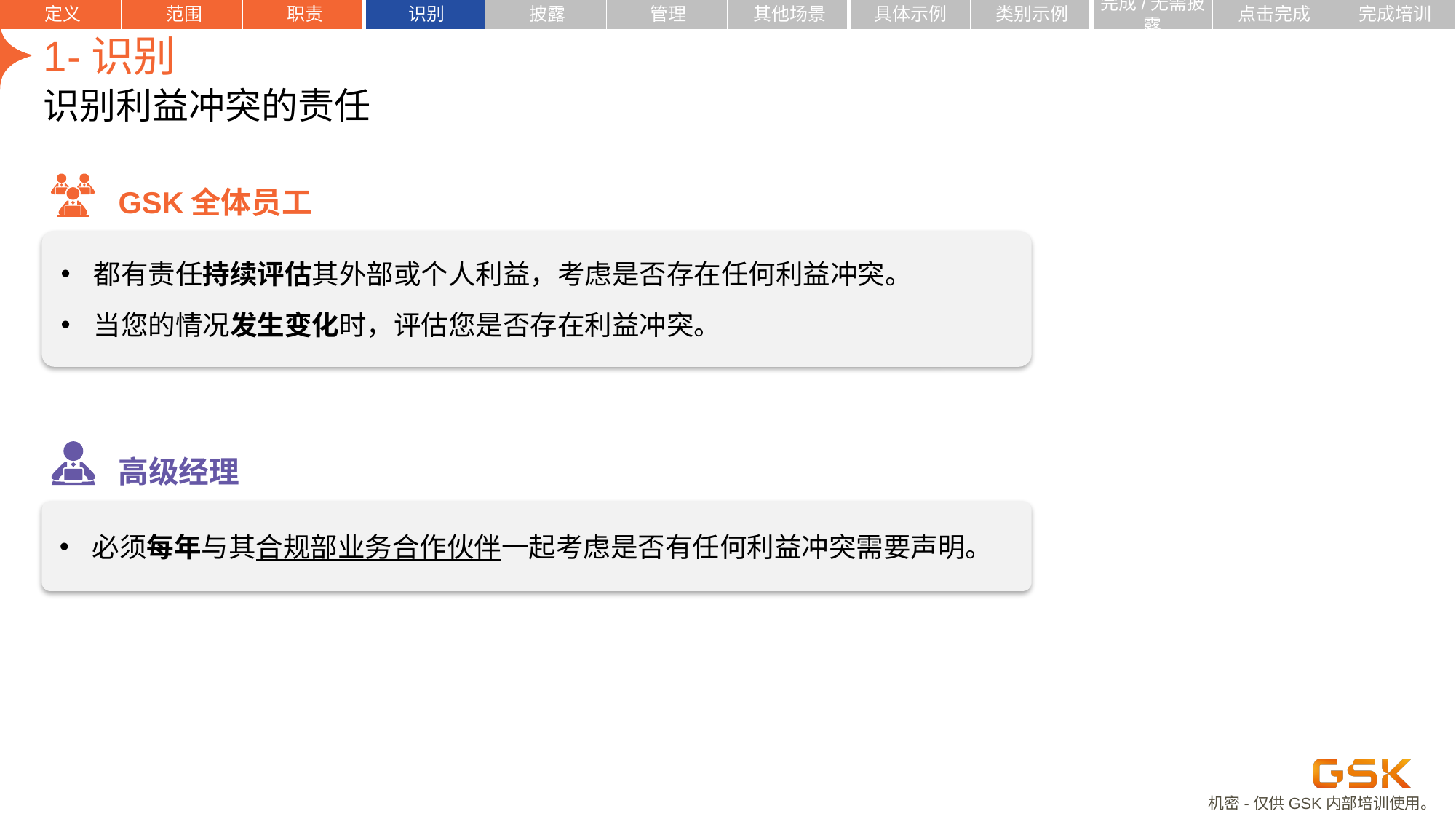

定义
范围
职责
识别
披露
管理
其他场景
具体示例
类别示例
点击完成
完成培训
完成/无需披露
|  |  |  |  |  |  |  |  |  |  |  |  |
| --- | --- | --- | --- | --- | --- | --- | --- | --- | --- | --- | --- |
# 1-识别
识别利益冲突的责任
| GSK全体员工 |
| --- |

都有责任持续评估其外部或个人利益，考虑是否存在任何利益冲突。
当您的情况发生变化时，评估您是否存在利益冲突。

| 高级经理 |
| --- |
必须每年与其合规部业务合作伙伴一起考虑是否有任何利益冲突需要声明。